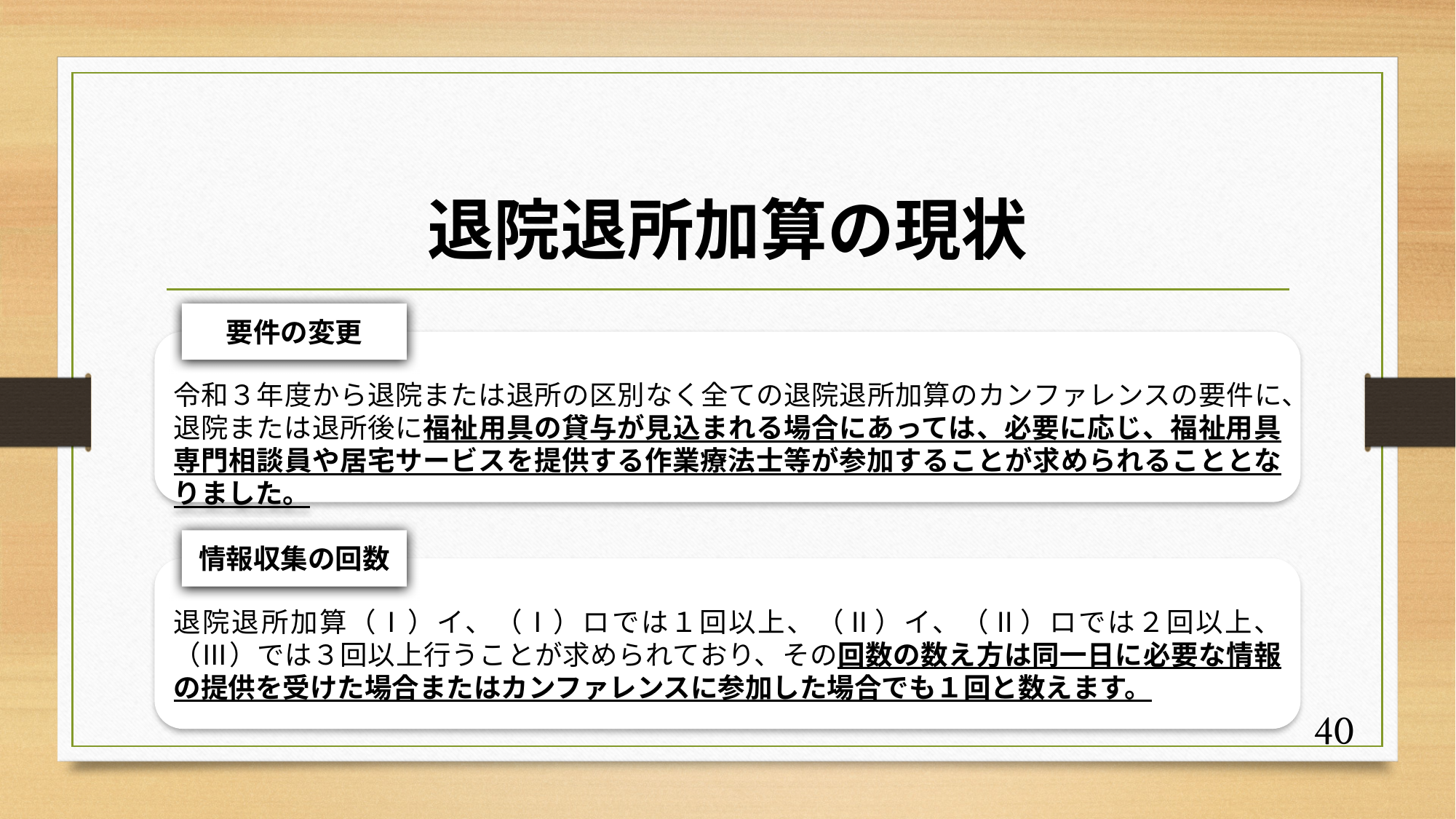

# 退院退所加算の現状
要件の変更

令和３年度から退院または退所の区別なく全ての退院退所加算のカンファレンスの要件に、退院または退所後に福祉用具の貸与が見込まれる場合にあっては、必要に応じ、福祉用具専門相談員や居宅サービスを提供する作業療法士等が参加することが求められることとなりました。

情報収集の回数

退院退所加算（Ⅰ）イ、（Ⅰ）ロでは１回以上、（Ⅱ）イ、（Ⅱ）ロでは２回以上、（Ⅲ）では３回以上行うことが求められており、その回数の数え方は同一日に必要な情報の提供を受けた場合またはカンファレンスに参加した場合でも１回と数えます。
40